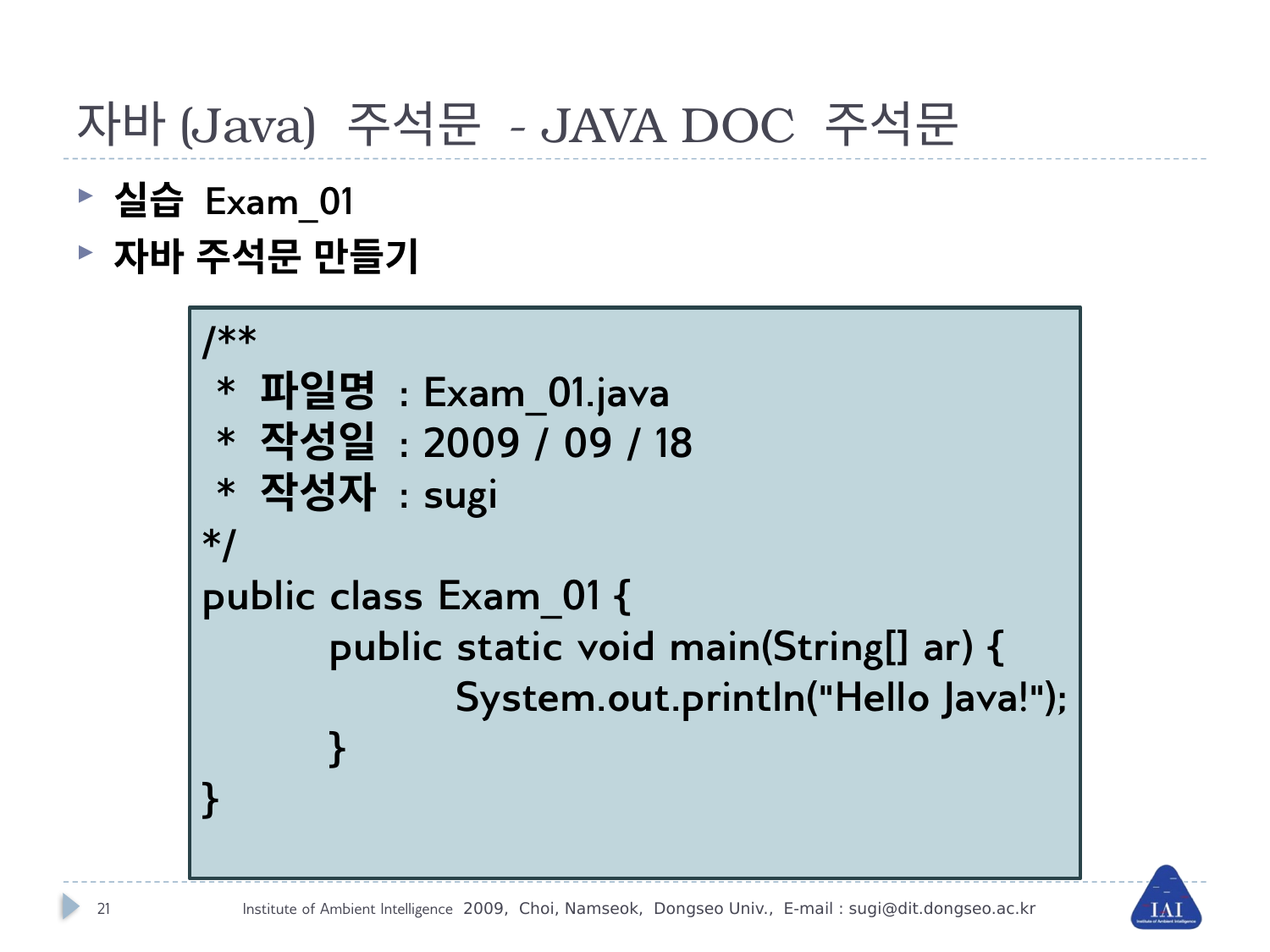

# 자바(Java) 주석문 - JAVA DOC 주석문
실습 Exam_01
자바 주석문 만들기
/**
 * 파일명 : Exam_01.java
 * 작성일 : 2009 / 09 / 18
 * 작성자 : sugi
*/
public class Exam_01 {
	public static void main(String[] ar) {
		System.out.println("Hello Java!");
	}
}